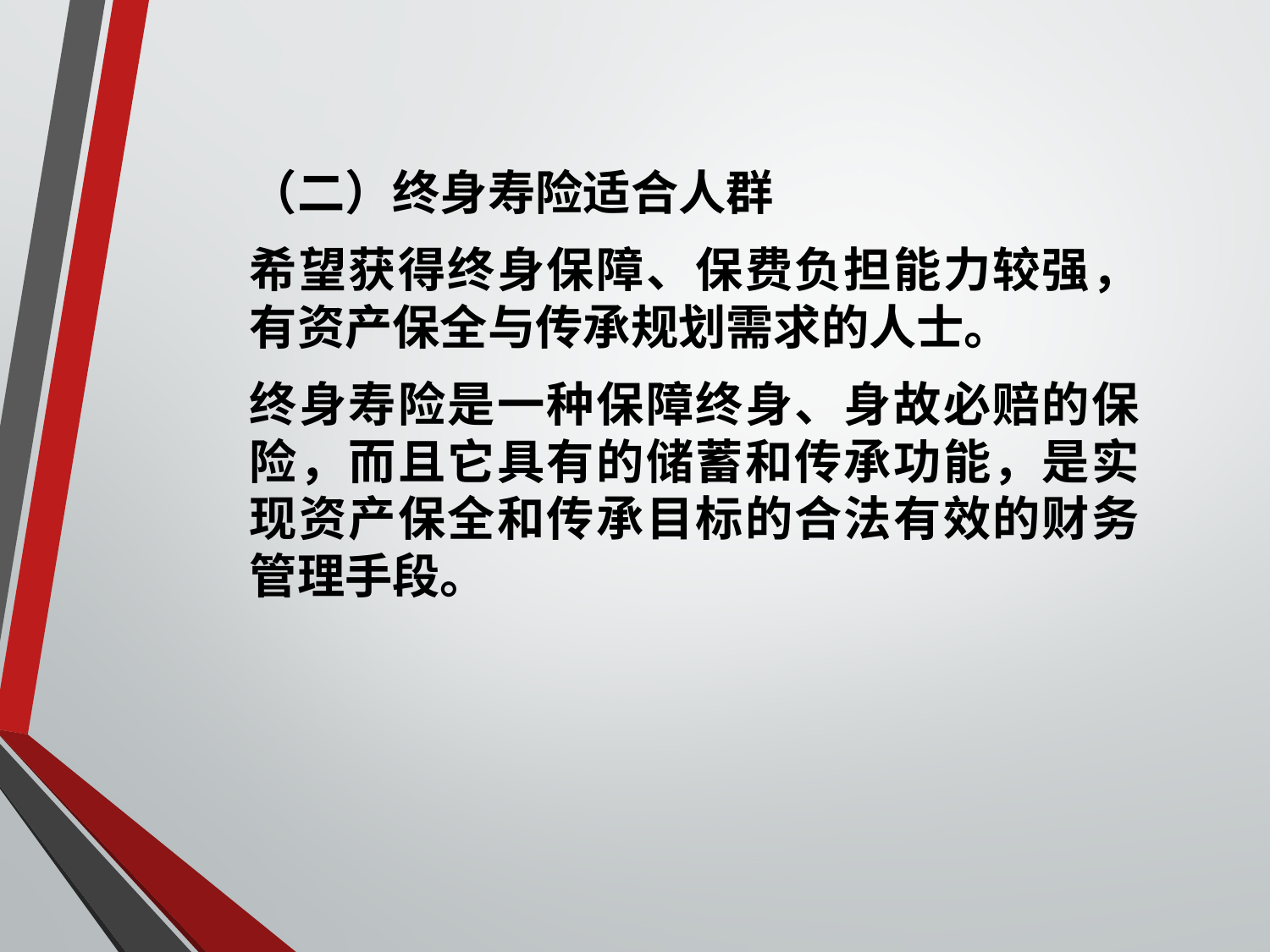

（二）终身寿险适合人群
希望获得终身保障、保费负担能力较强，有资产保全与传承规划需求的人士。
终身寿险是一种保障终身、身故必赔的保险，而且它具有的储蓄和传承功能，是实现资产保全和传承目标的合法有效的财务管理手段。